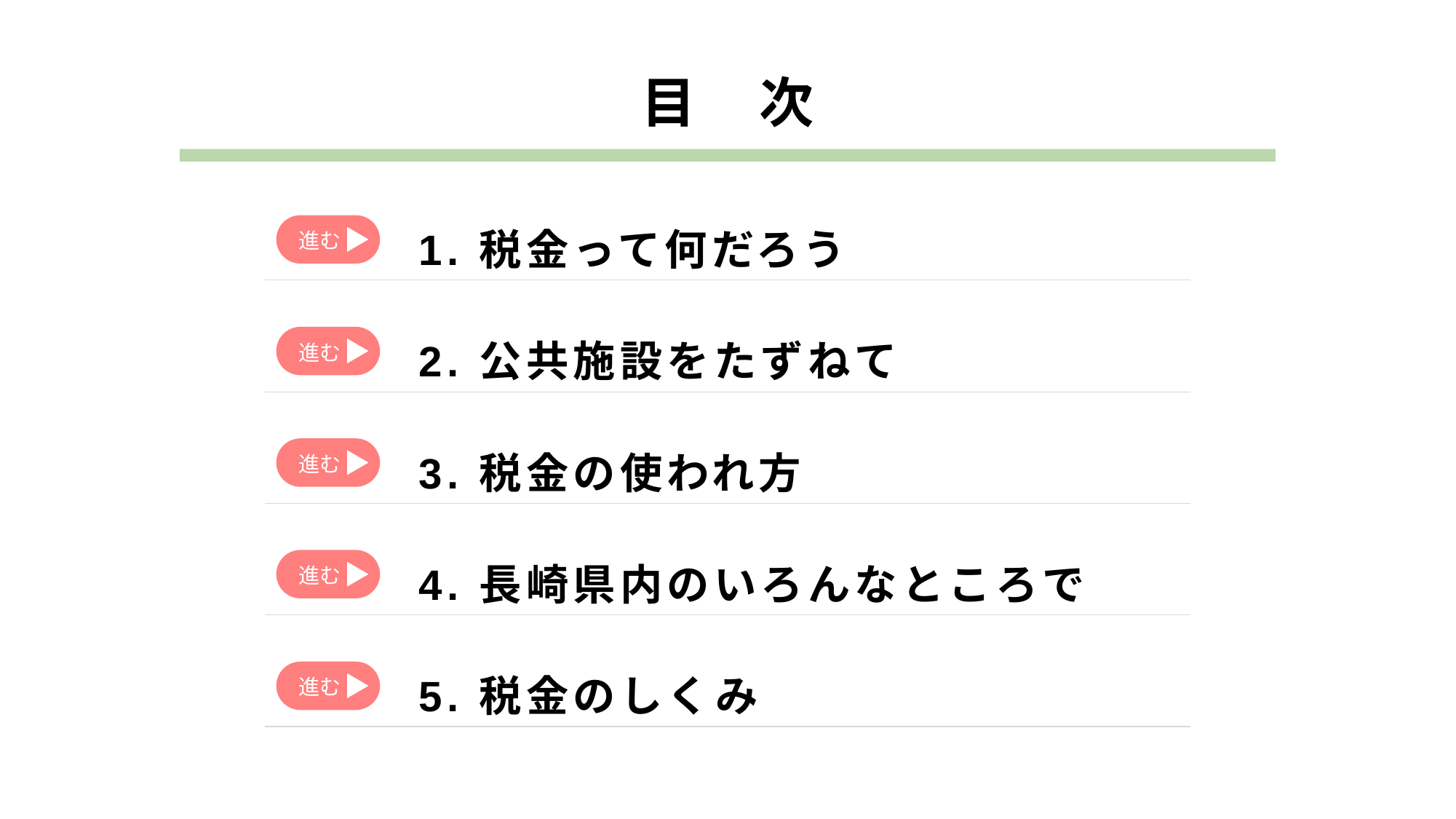

目　次

1.
税金って何だろう

進む

2.
公共施設をたずねて

進む

3.
税金の使われ方

進む

4.
長崎県内のいろんなところで

進む

5.
税金のしくみ

進む